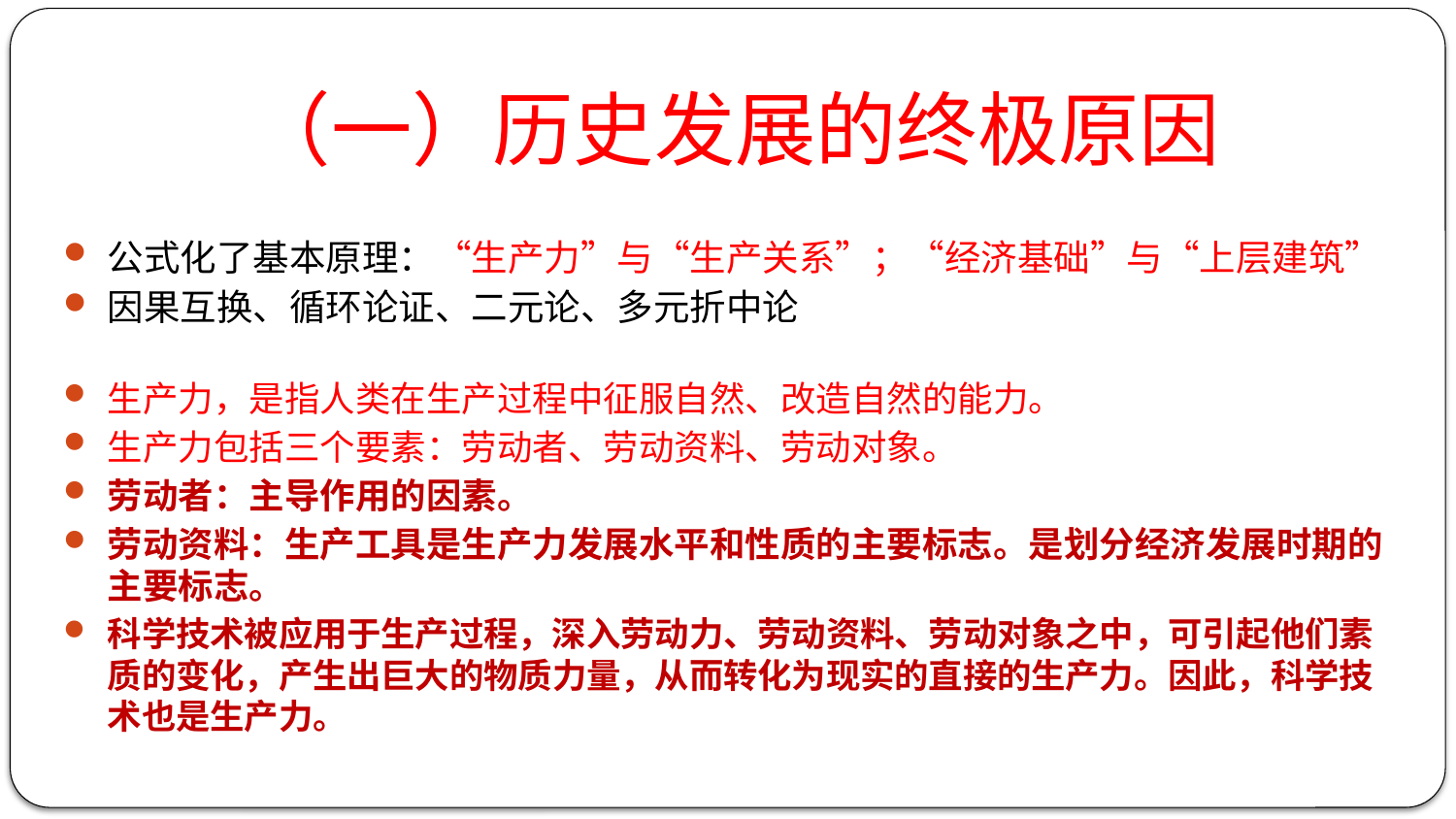

# （一）历史发展的终极原因
公式化了基本原理：“生产力”与“生产关系”；“经济基础”与“上层建筑”
因果互换、循环论证、二元论、多元折中论

生产力，是指人类在生产过程中征服自然、改造自然的能力。
生产力包括三个要素：劳动者、劳动资料、劳动对象。
劳动者：主导作用的因素。
劳动资料：生产工具是生产力发展水平和性质的主要标志。是划分经济发展时期的主要标志。
科学技术被应用于生产过程，深入劳动力、劳动资料、劳动对象之中，可引起他们素质的变化，产生出巨大的物质力量，从而转化为现实的直接的生产力。因此，科学技术也是生产力。